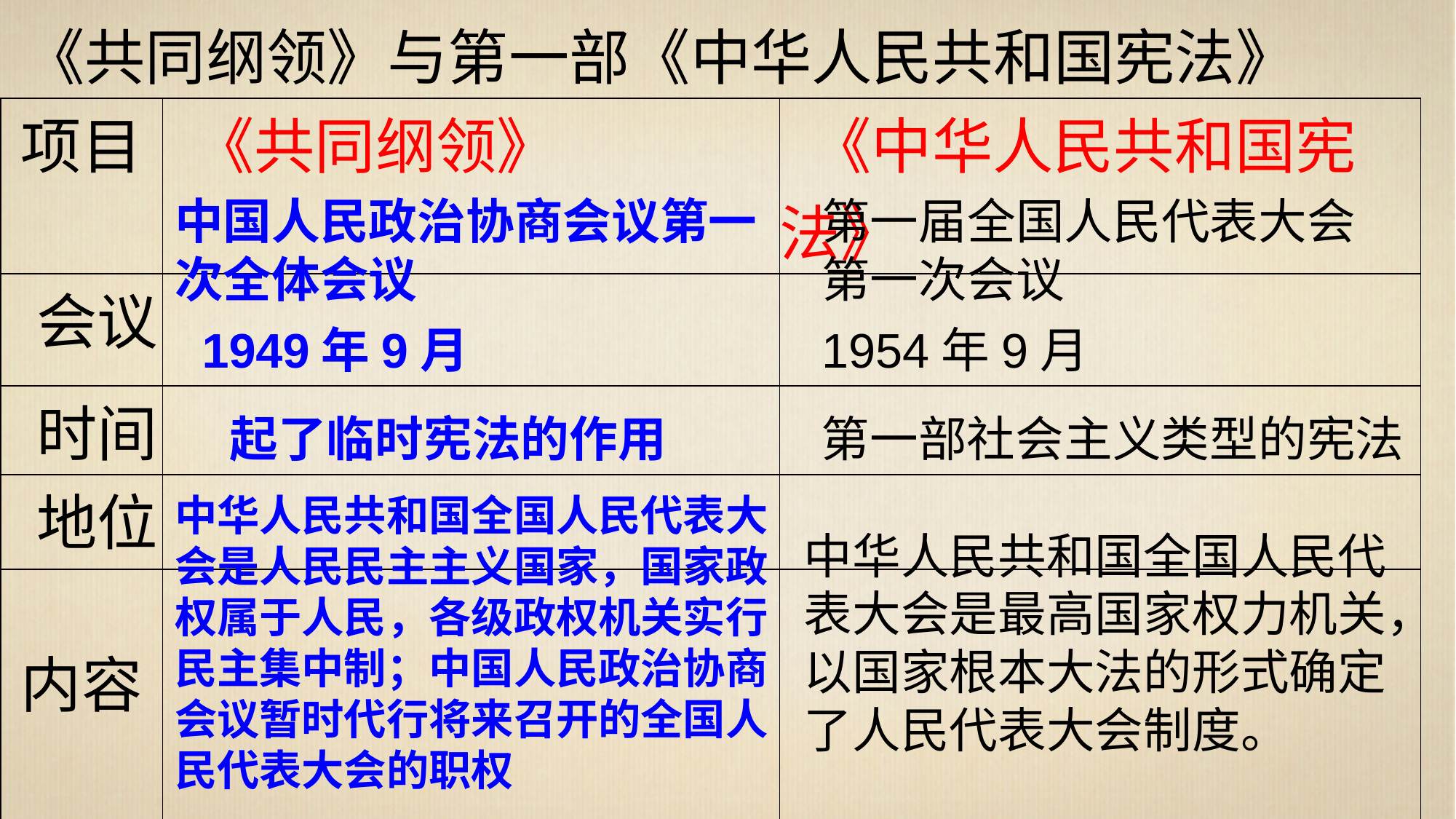

《共同纲领》与第一部《中华人民共和国宪法》
| 项目 | 《共同纲领》 | 《中华人民共和国宪法》 |
| --- | --- | --- |
| 会议 |  |  |
| 时间 |  |  |
| 地位 |  |  |
| 内容 |  |  |
中国人民政治协商会议第一次全体会议
第一届全国人民代表大会第一次会议
1949年9月
1954年9月
起了临时宪法的作用
第一部社会主义类型的宪法
中华人民共和国全国人民代表大会是人民民主主义国家，国家政权属于人民，各级政权机关实行民主集中制；中国人民政治协商会议暂时代行将来召开的全国人民代表大会的职权
中华人民共和国全国人民代表大会是最高国家权力机关，以国家根本大法的形式确定了人民代表大会制度。